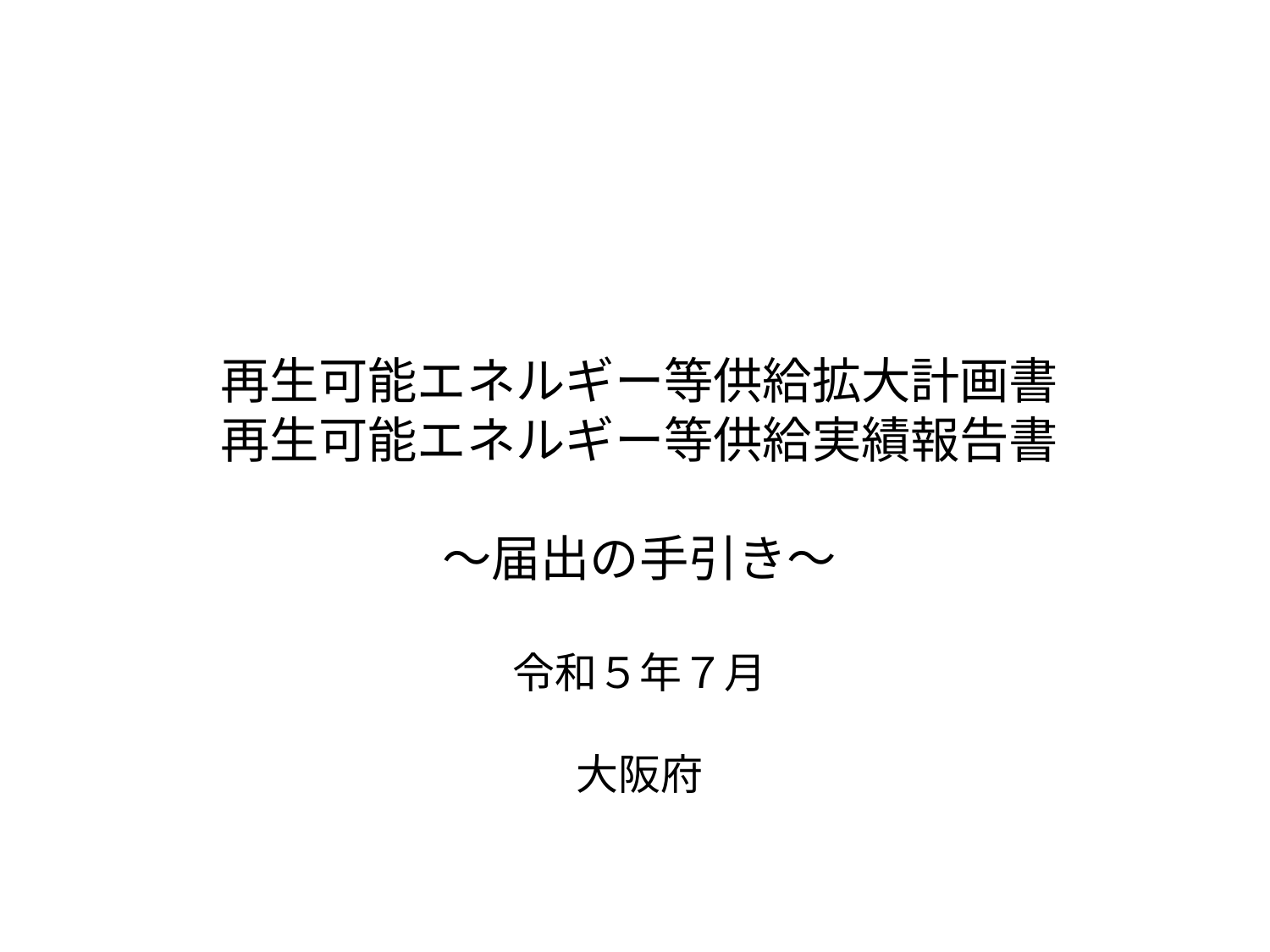

再生可能エネルギー等供給拡大計画書
再生可能エネルギー等供給実績報告書

～届出の手引き～

令和５年７月

大阪府